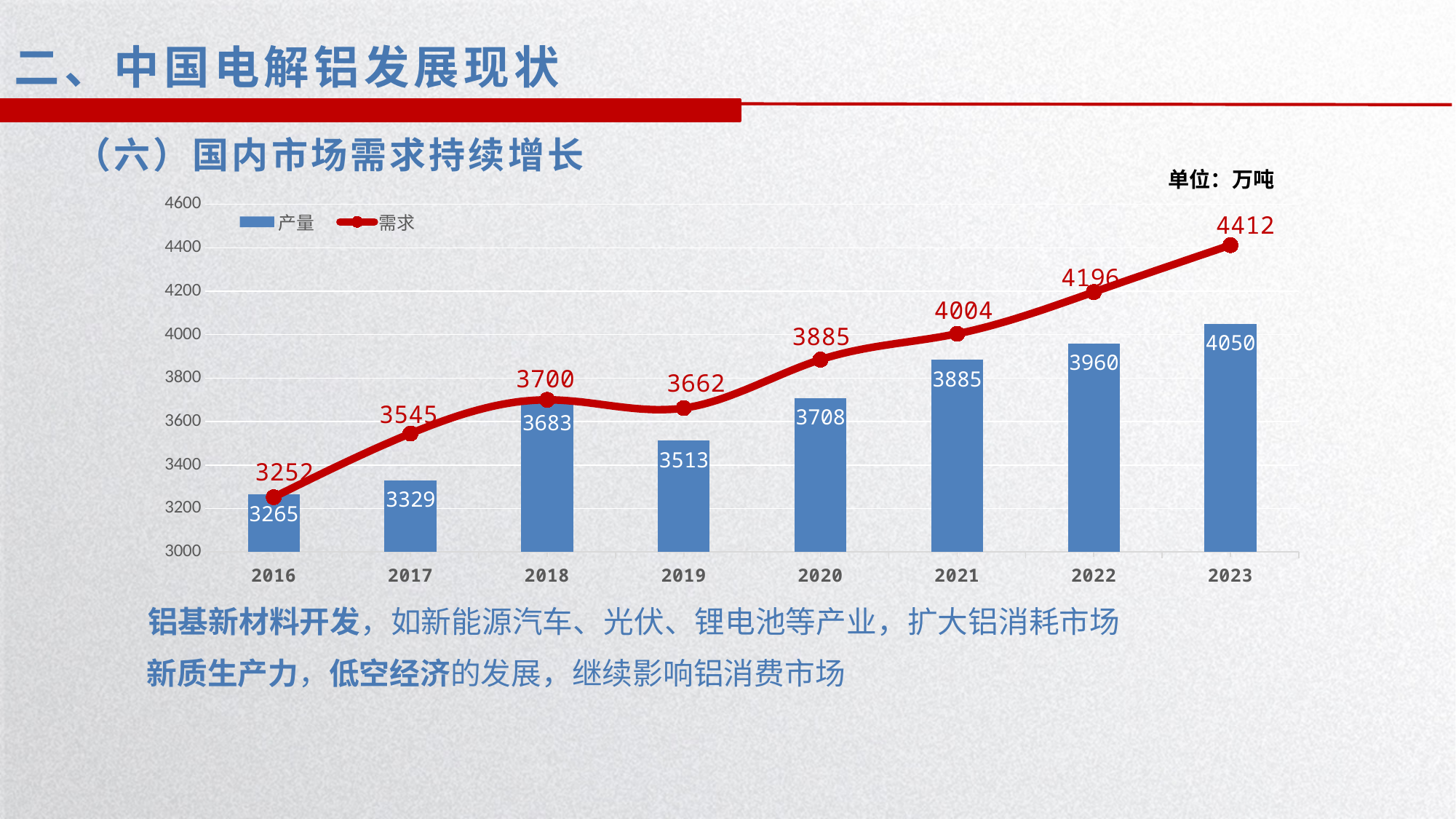

二、中国电解铝发展现状

（六）国内市场需求持续增长
单位：万吨

[unsupported chart]

铝基新材料开发，如新能源汽车、光伏、锂电池等产业，扩大铝消耗市场
新质生产力，低空经济的发展，继续影响铝消费市场